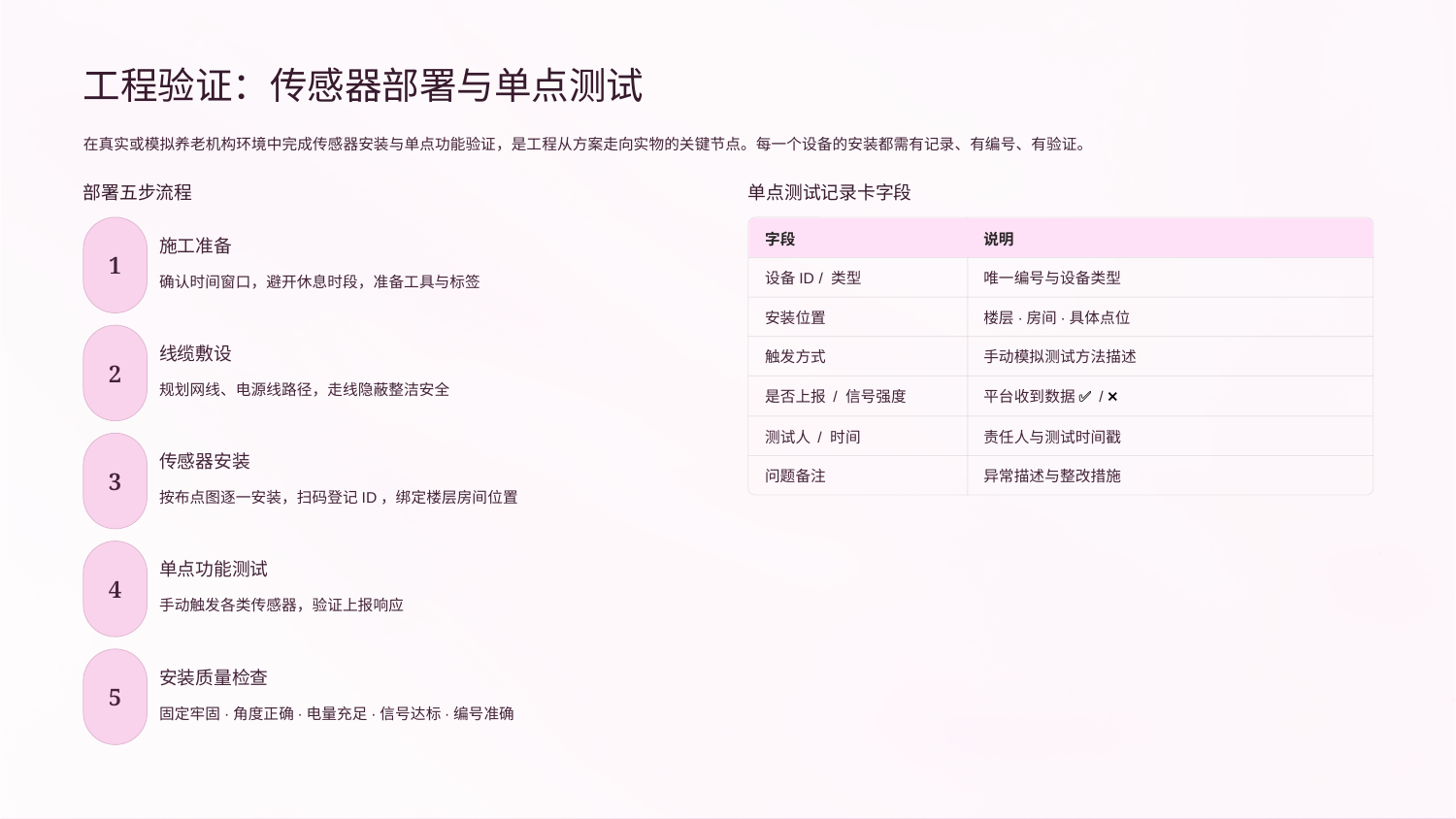

工程验证：传感器部署与单点测试
在真实或模拟养老机构环境中完成传感器安装与单点功能验证，是工程从方案走向实物的关键节点。每一个设备的安装都需有记录、有编号、有验证。
部署五步流程
单点测试记录卡字段

字段
说明
施工准备
1

设备ID / 类型
唯一编号与设备类型
确认时间窗口，避开休息时段，准备工具与标签

安装位置
楼层·房间·具体点位

线缆敷设
触发方式
手动模拟测试方法描述
2

规划网线、电源线路径，走线隐蔽整洁安全
是否上报 / 信号强度
平台收到数据 ✅ / ❌

测试人 / 时间
责任人与测试时间戳

传感器安装

问题备注
异常描述与整改措施
3
按布点图逐一安装，扫码登记ID，绑定楼层房间位置

单点功能测试
4
手动触发各类传感器，验证上报响应

安装质量检查
5
固定牢固·角度正确·电量充足·信号达标·编号准确